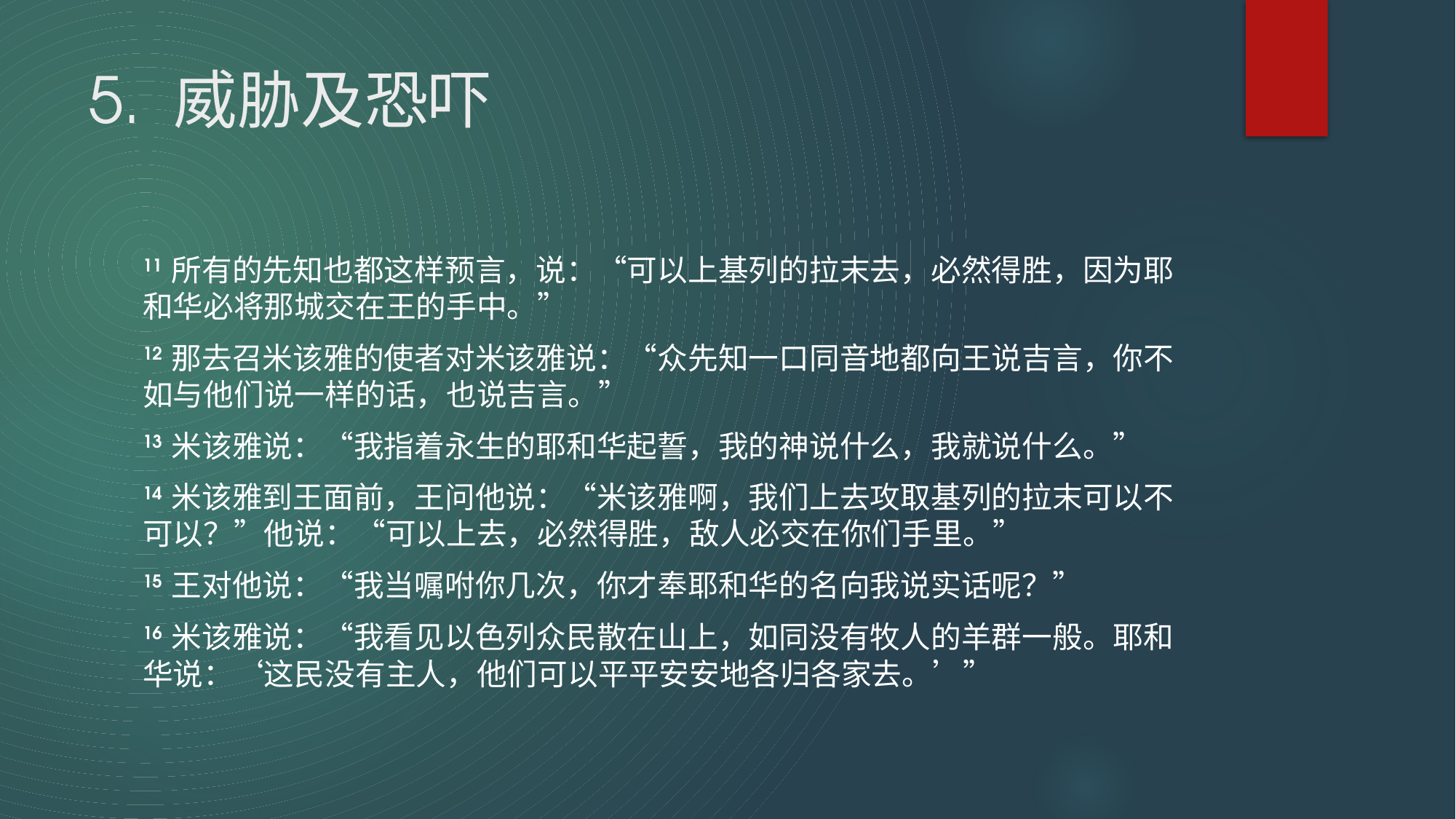

# 5. 威胁及恐吓
11 所有的先知也都这样预言，说：“可以上基列的拉末去，必然得胜，因为耶和华必将那城交在王的手中。”
12 那去召米该雅的使者对米该雅说：“众先知一口同音地都向王说吉言，你不如与他们说一样的话，也说吉言。”
13 米该雅说：“我指着永生的耶和华起誓，我的神说什么，我就说什么。”
14 米该雅到王面前，王问他说：“米该雅啊，我们上去攻取基列的拉末可以不可以？”他说：“可以上去，必然得胜，敌人必交在你们手里。”
15 王对他说：“我当嘱咐你几次，你才奉耶和华的名向我说实话呢？”
16 米该雅说：“我看见以色列众民散在山上，如同没有牧人的羊群一般。耶和华说：‘这民没有主人，他们可以平平安安地各归各家去。’”